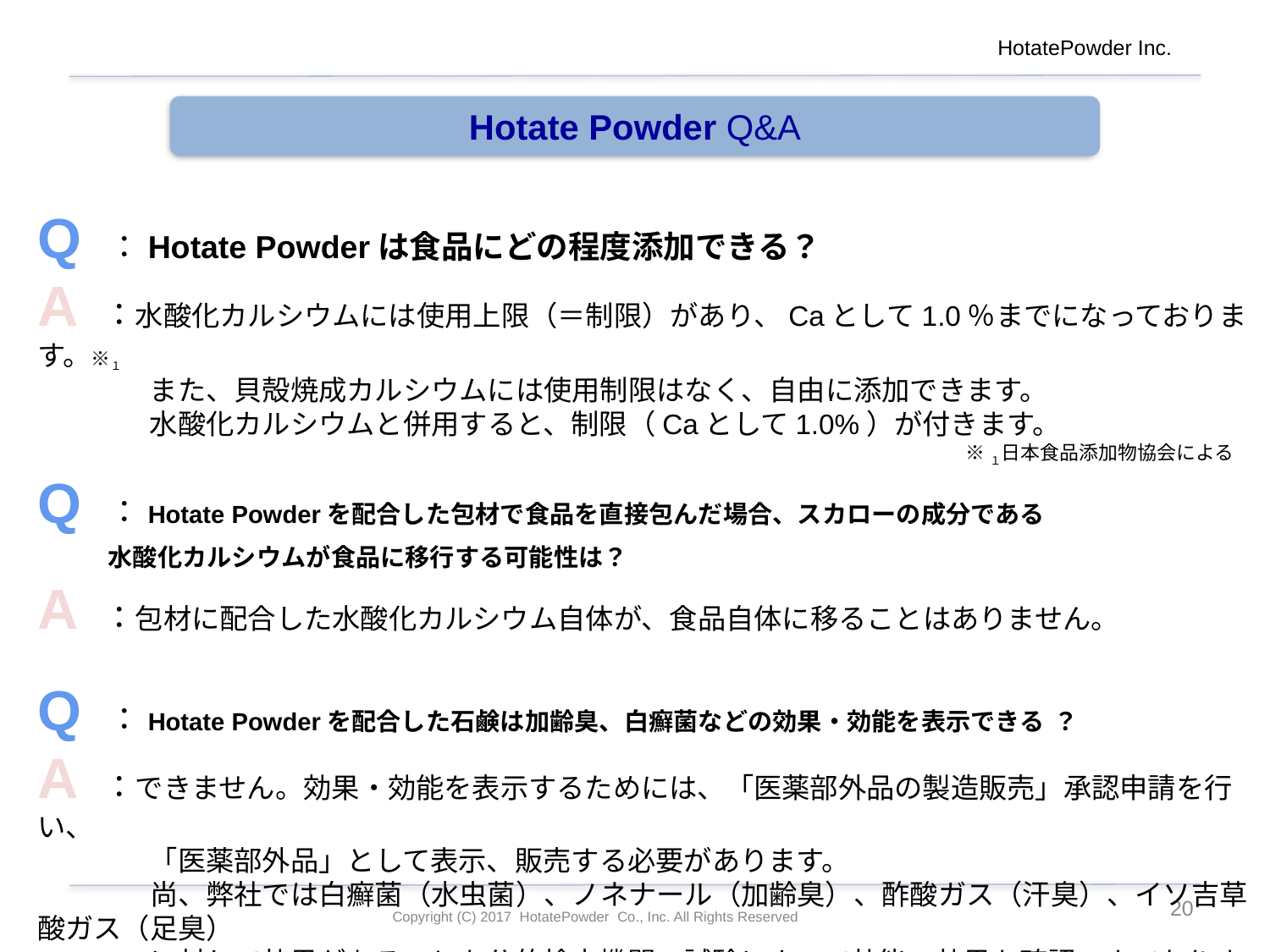

HotatePowder Inc.

Hotate Powder Q&A
Q ：Hotate Powderは食品にどの程度添加できる？
A  ：水酸化カルシウムには使用上限（＝制限）があり、Caとして1.0％までになっております。※１
　　　　また、貝殻焼成カルシウムには使用制限はなく、自由に添加できます。
　　　　水酸化カルシウムと併用すると、制限（Caとして1.0%）が付きます。
※１日本食品添加物協会による
Q ：Hotate Powderを配合した包材で食品を直接包んだ場合、スカローの成分である
　　 水酸化カルシウムが食品に移行する可能性は？
A  ：包材に配合した水酸化カルシウム自体が、食品自体に移ることはありません。

Q ：Hotate Powderを配合した石鹸は加齢臭、白癬菌などの効果・効能を表示できる	？
A  ：できません。効果・効能を表示するためには、「医薬部外品の製造販売」承認申請を行い、
　　　　「医薬部外品」として表示、販売する必要があります。
　　　　尚、弊社では白癬菌（水虫菌）、ノネナール（加齢臭）、酢酸ガス（汗臭）、イソ吉草酸ガス（足臭）
　　　　に対して効果があることを公的検査機関の試験によって効能・効果を確認できております。
20
Copyright (C) 2017  HotatePowder  Co., Inc. All Rights Reserved